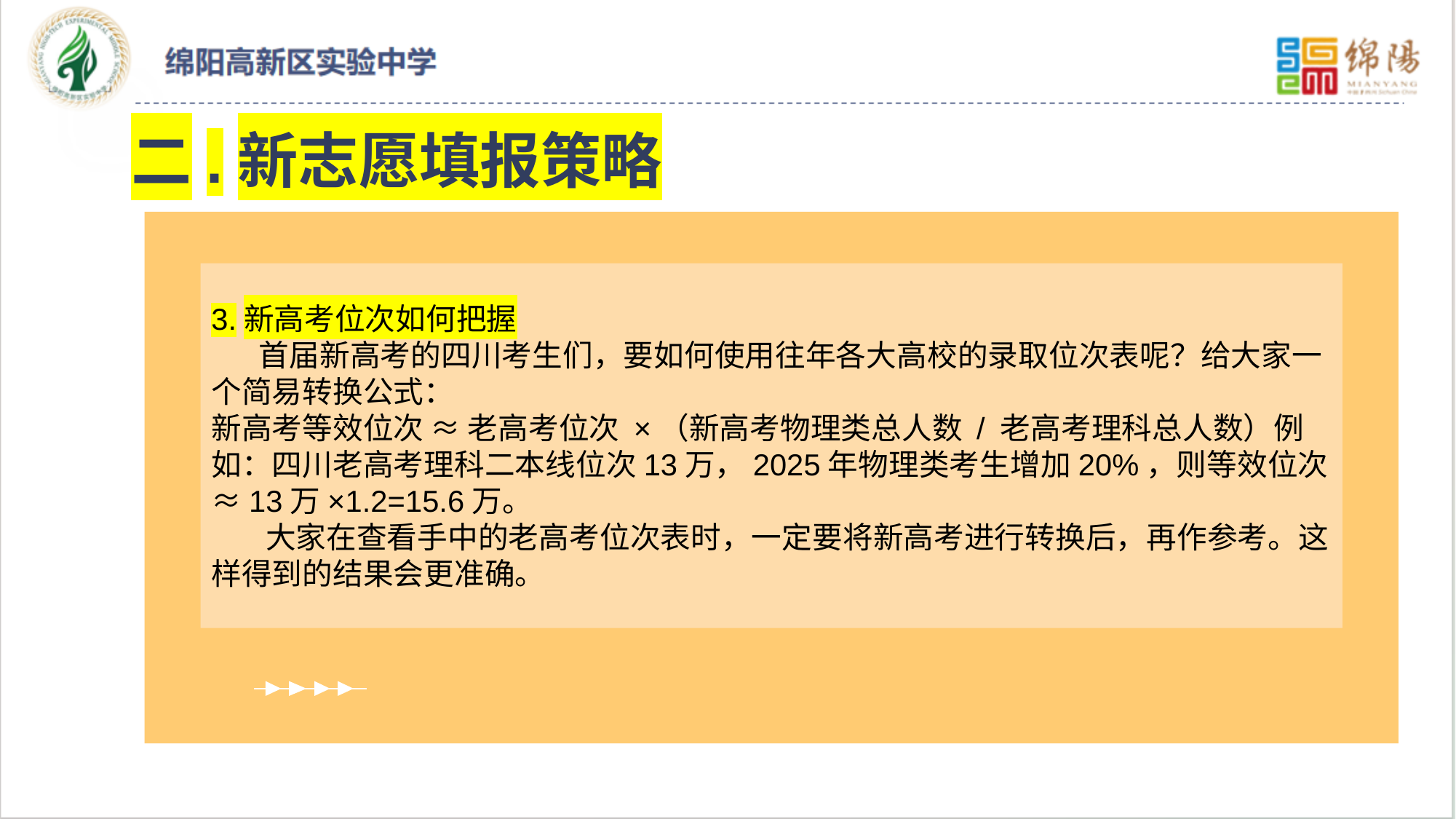

二.新志愿填报策略

3.新高考位次如何把握
      首届新高考的四川考生们，要如何使用往年各大高校的录取位次表呢？给大家一个简易转换公式：
新高考等效位次 ≈ 老高考位次 ×（新高考物理类总人数 / 老高考理科总人数）例如：四川老高考理科二本线位次13万，2025年物理类考生增加20%，则等效位次≈13万×1.2=15.6万。
       大家在查看手中的老高考位次表时，一定要将新高考进行转换后，再作参考。这样得到的结果会更准确。